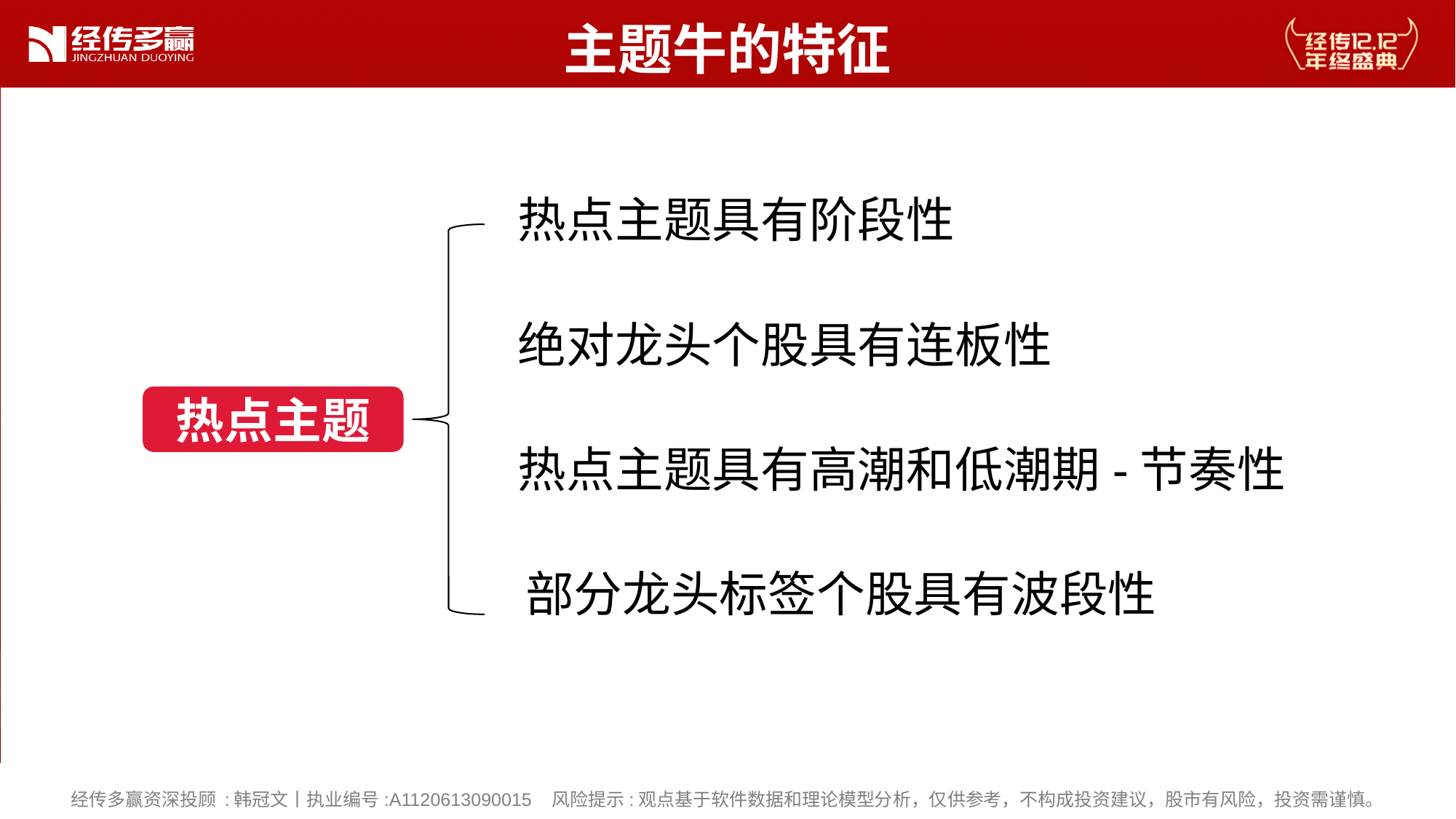

主题牛的特征
主题牛的特征
热点主题具有阶段性

绝对龙头个股具有连板性
热点主题
热点主题具有高潮和低潮期-节奏性
部分龙头标签个股具有波段性